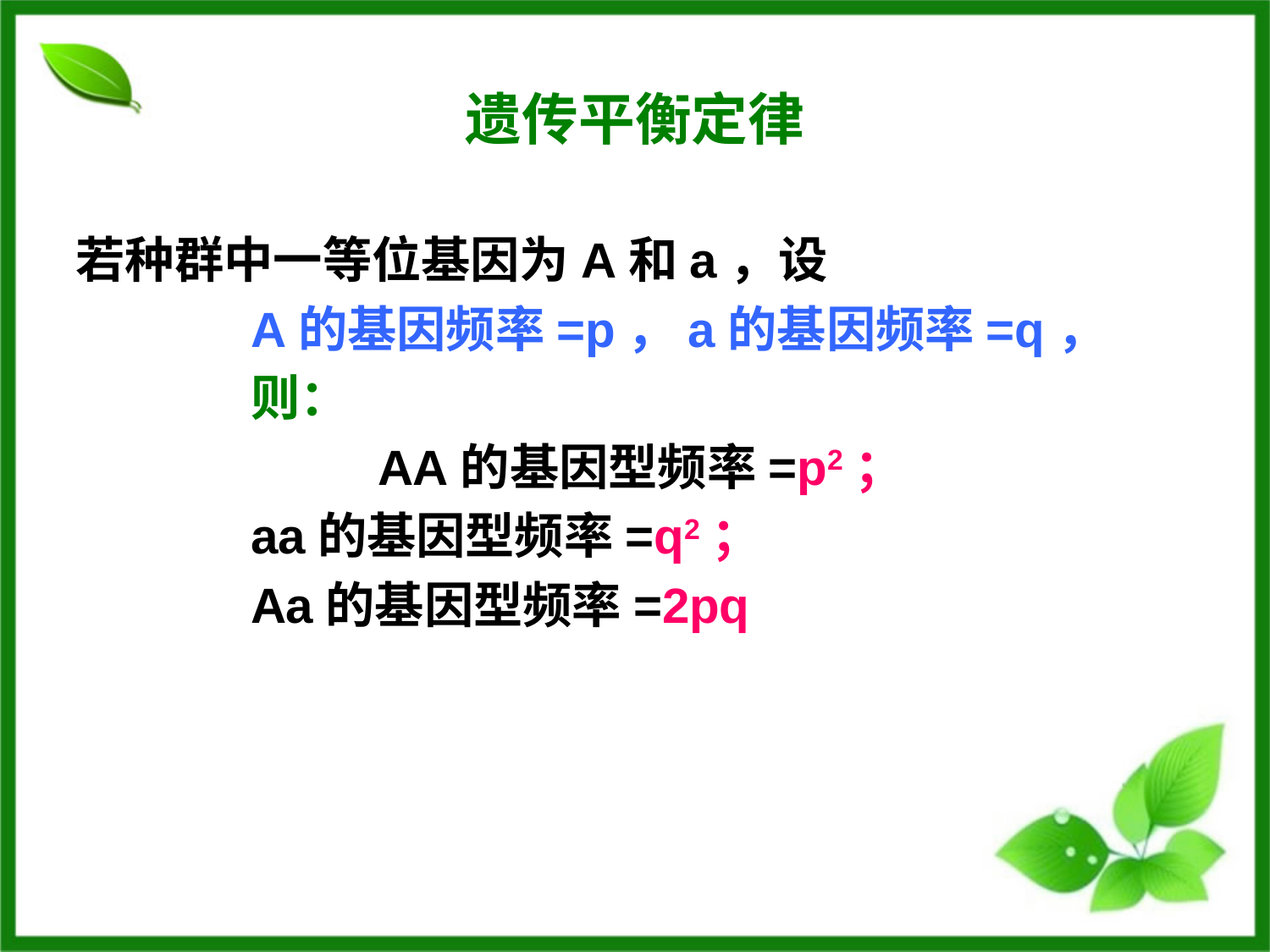

# 遗传平衡定律
若种群中一等位基因为A和a，设
		A的基因频率=p，a的基因频率=q，
  		则：
			AA的基因型频率=p2；
  		aa的基因型频率=q2；
  		Aa的基因型频率=2pq